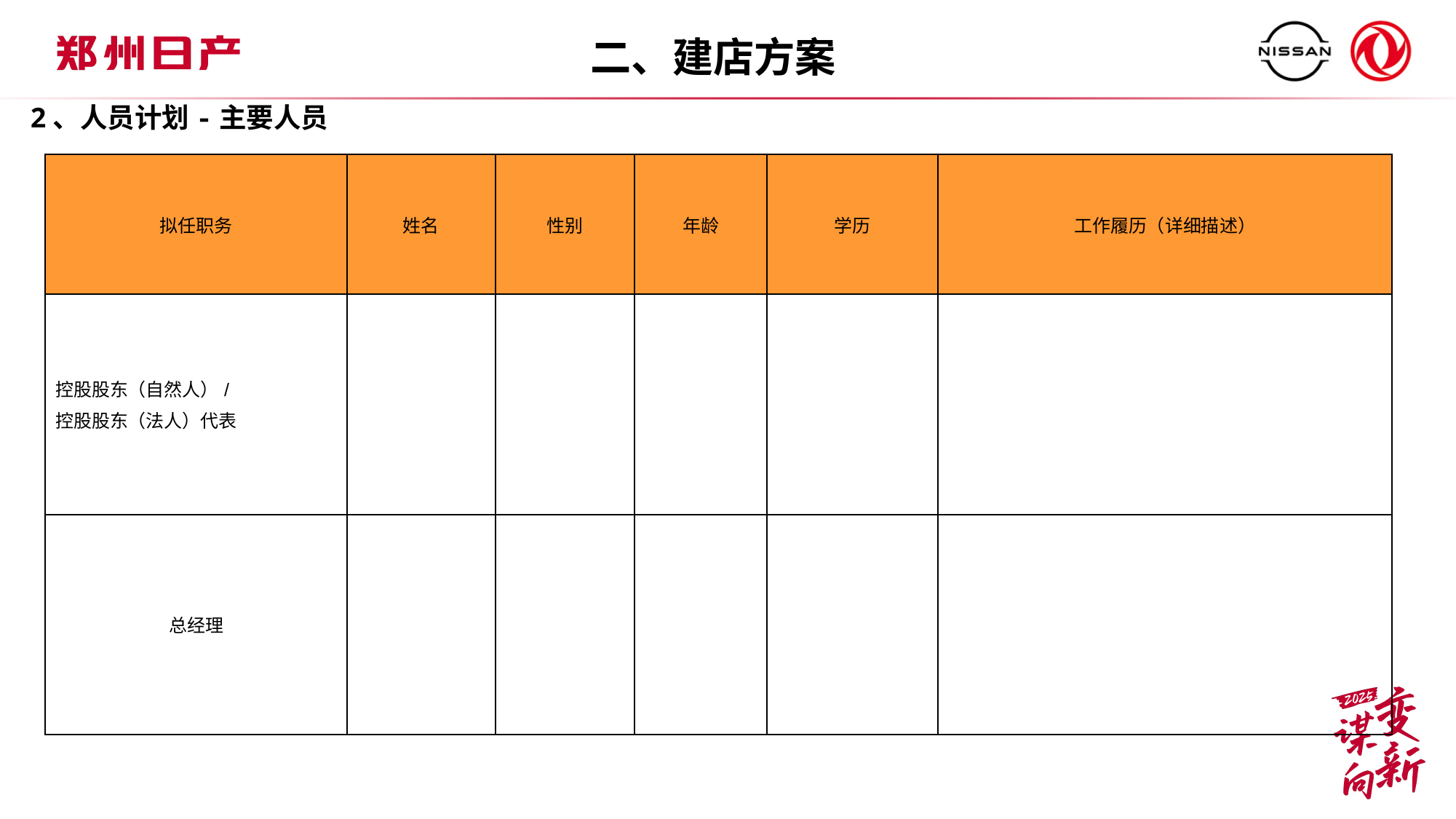

二、建店方案
2、人员计划-主要人员
| 拟任职务 | 姓名 | 性别 | 年龄 | 学历 | 工作履历（详细描述） |
| --- | --- | --- | --- | --- | --- |
| 控股股东（自然人）/ 控股股东（法人）代表 |  |  |  |  |  |
| 总经理 |  |  |  |  |  |